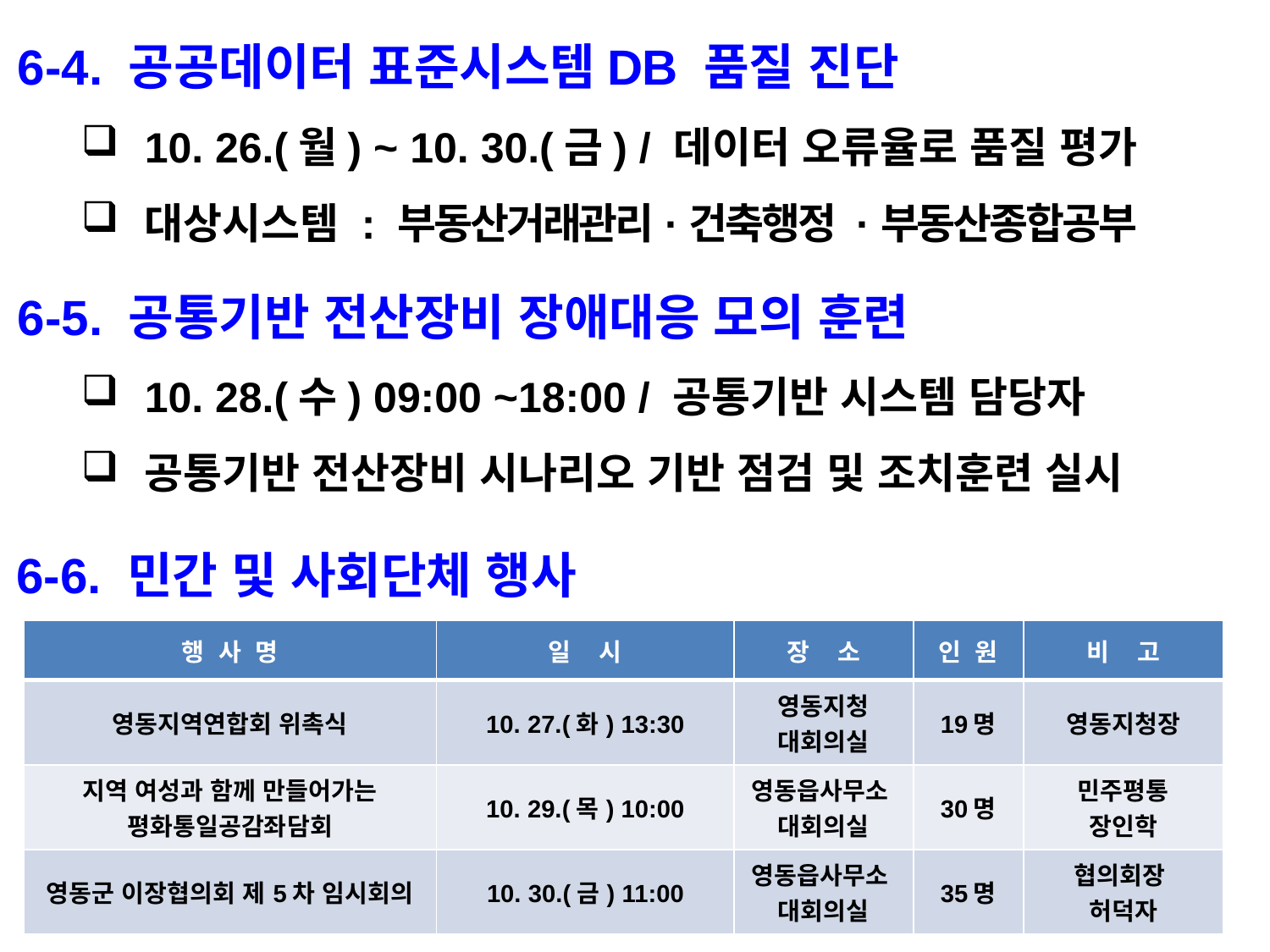

6-4. 공공데이터 표준시스템DB 품질 진단
10. 26.(월) ~ 10. 30.(금) / 데이터 오류율로 품질 평가
대상시스템 : 부동산거래관리·건축행정 ·부동산종합공부
6-5. 공통기반 전산장비 장애대응 모의 훈련
10. 28.(수) 09:00 ~18:00 / 공통기반 시스템 담당자
공통기반 전산장비 시나리오 기반 점검 및 조치훈련 실시
 6-6. 민간 및 사회단체 행사
| 행 사 명 | 일 시 | 장 소 | 인 원 | 비 고 |
| --- | --- | --- | --- | --- |
| 영동지역연합회 위촉식 | 10. 27.(화) 13:30 | 영동지청 대회의실 | 19명 | 영동지청장 |
| 지역 여성과 함께 만들어가는 평화통일공감좌담회 | 10. 29.(목) 10:00 | 영동읍사무소 대회의실 | 30명 | 민주평통 장인학 |
| 영동군 이장협의회 제5차 임시회의 | 10. 30.(금) 11:00 | 영동읍사무소 대회의실 | 35명 | 협의회장 허덕자 |